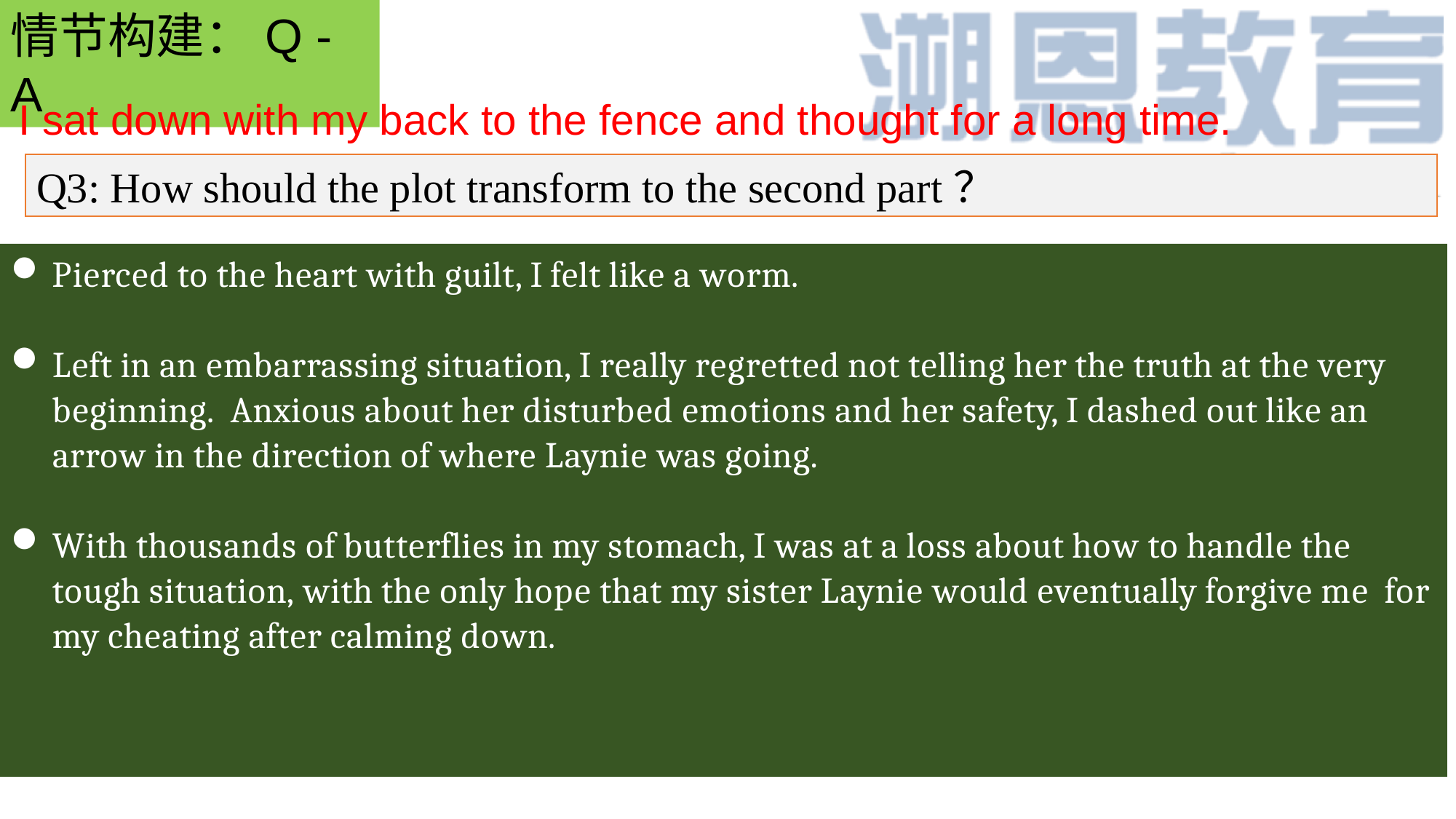

情节构建：Q - A
I sat down with my back to the fence and thought for a long time.
Q3: How should the plot transform to the second part？
Pierced to the heart with guilt, I felt like a worm.

Left in an embarrassing situation, I really regretted not telling her the truth at the very beginning.  Anxious about her disturbed emotions and her safety, I dashed out like an arrow in the direction of where Laynie was going.

With thousands of butterflies in my stomach, I was at a loss about how to handle the tough situation, with the only hope that my sister Laynie would eventually forgive me  for my cheating after calming down.